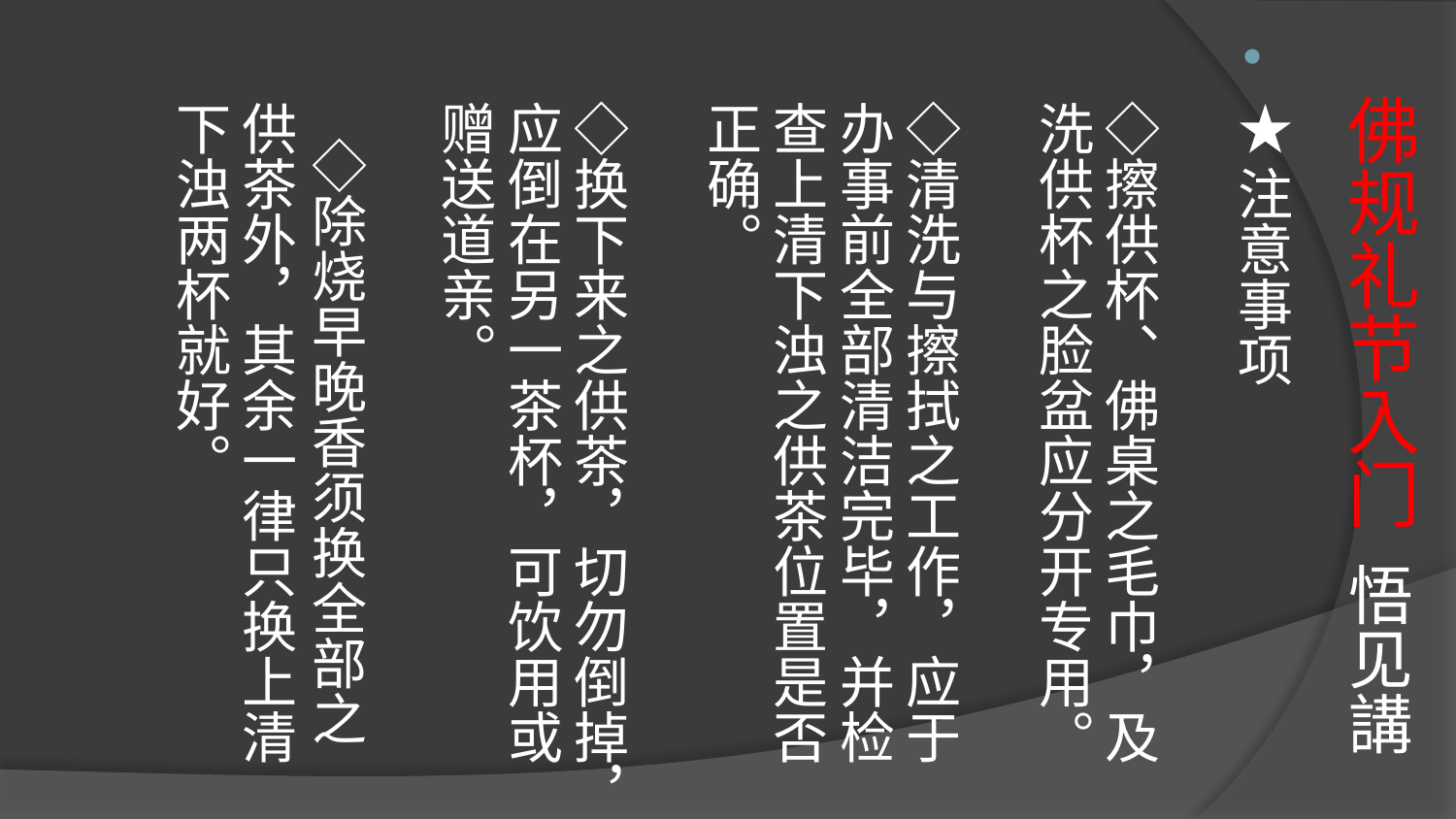

# 佛规礼节入门  悟见講
★注意事项
◇擦供杯、佛桌之毛巾，及洗供杯之脸盆应分开专用。
◇清洗与擦拭之工作，应于办事前全部清洁完毕，并检查上清下浊之供茶位置是否正确。
◇换下来之供茶，切勿倒掉，应倒在另一茶杯，可饮用或赠送道亲。
   ◇除烧早晚香须换全部之供茶外，其余一律只换上清下浊两杯就好。